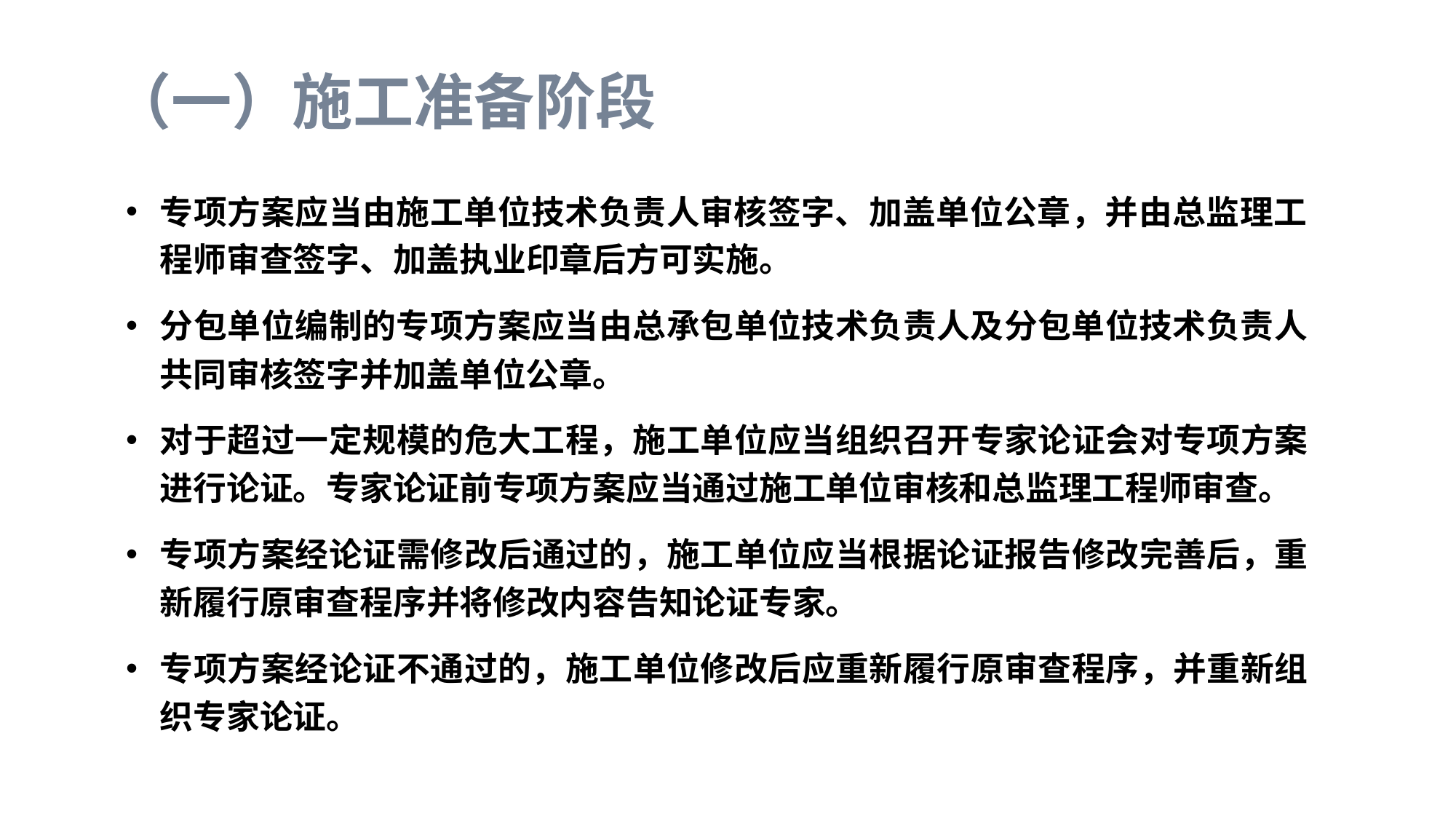

# （一）施工准备阶段
专项方案应当由施工单位技术负责人审核签字、加盖单位公章，并由总监理工程师审查签字、加盖执业印章后方可实施。
分包单位编制的专项方案应当由总承包单位技术负责人及分包单位技术负责人共同审核签字并加盖单位公章。
对于超过一定规模的危大工程，施工单位应当组织召开专家论证会对专项方案进行论证。专家论证前专项方案应当通过施工单位审核和总监理工程师审查。
专项方案经论证需修改后通过的，施工单位应当根据论证报告修改完善后，重新履行原审查程序并将修改内容告知论证专家。
专项方案经论证不通过的，施工单位修改后应重新履行原审查程序，并重新组织专家论证。